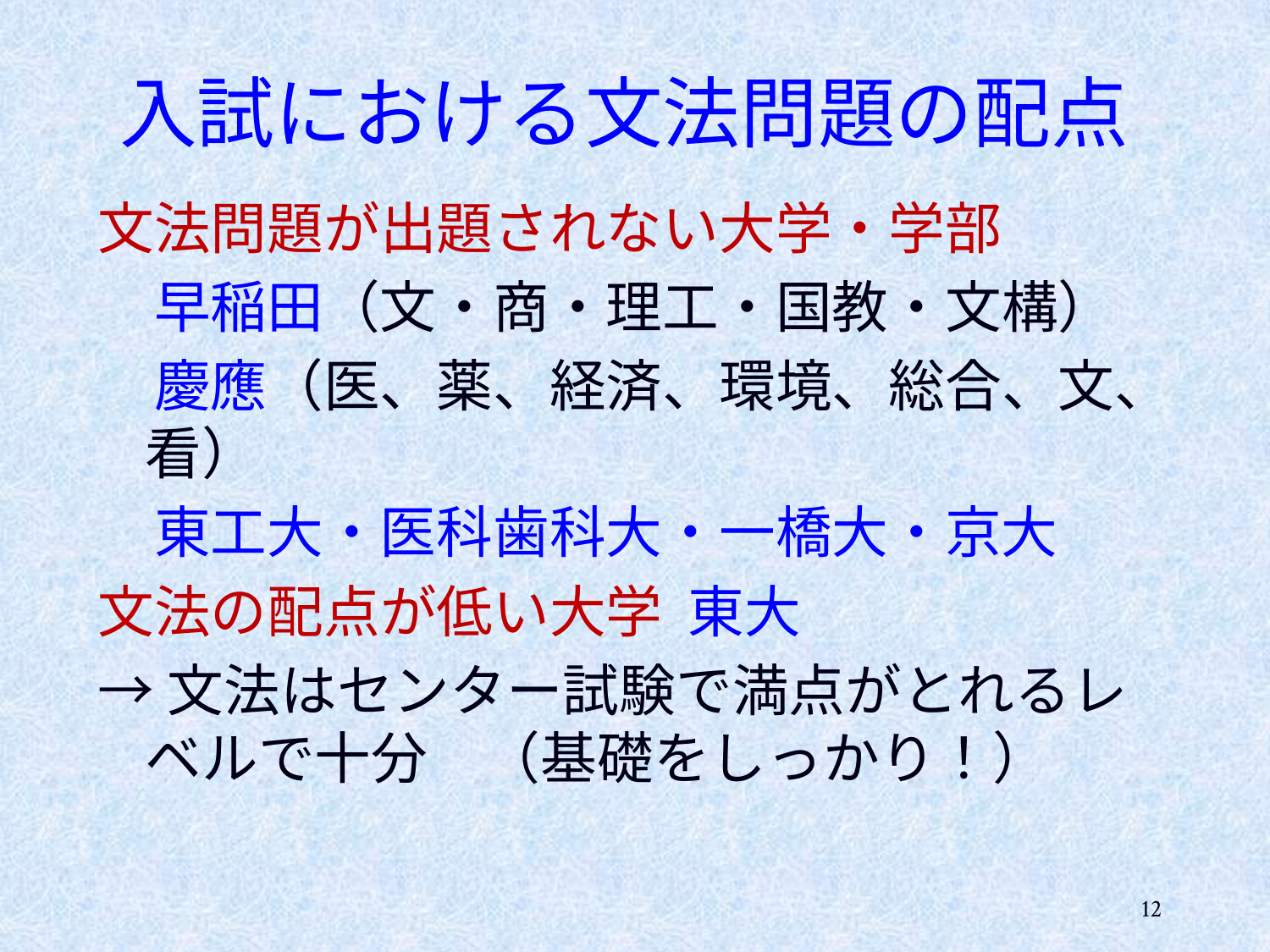

# 入試における文法問題の配点
文法問題が出題されない大学・学部
　早稲田（文・商・理工・国教・文構）
　慶應（医、薬、経済、環境、総合、文、看）
　東工大・医科歯科大・一橋大・京大
文法の配点が低い大学  東大
→文法はセンター試験で満点がとれるレベルで十分　（基礎をしっかり！）

12